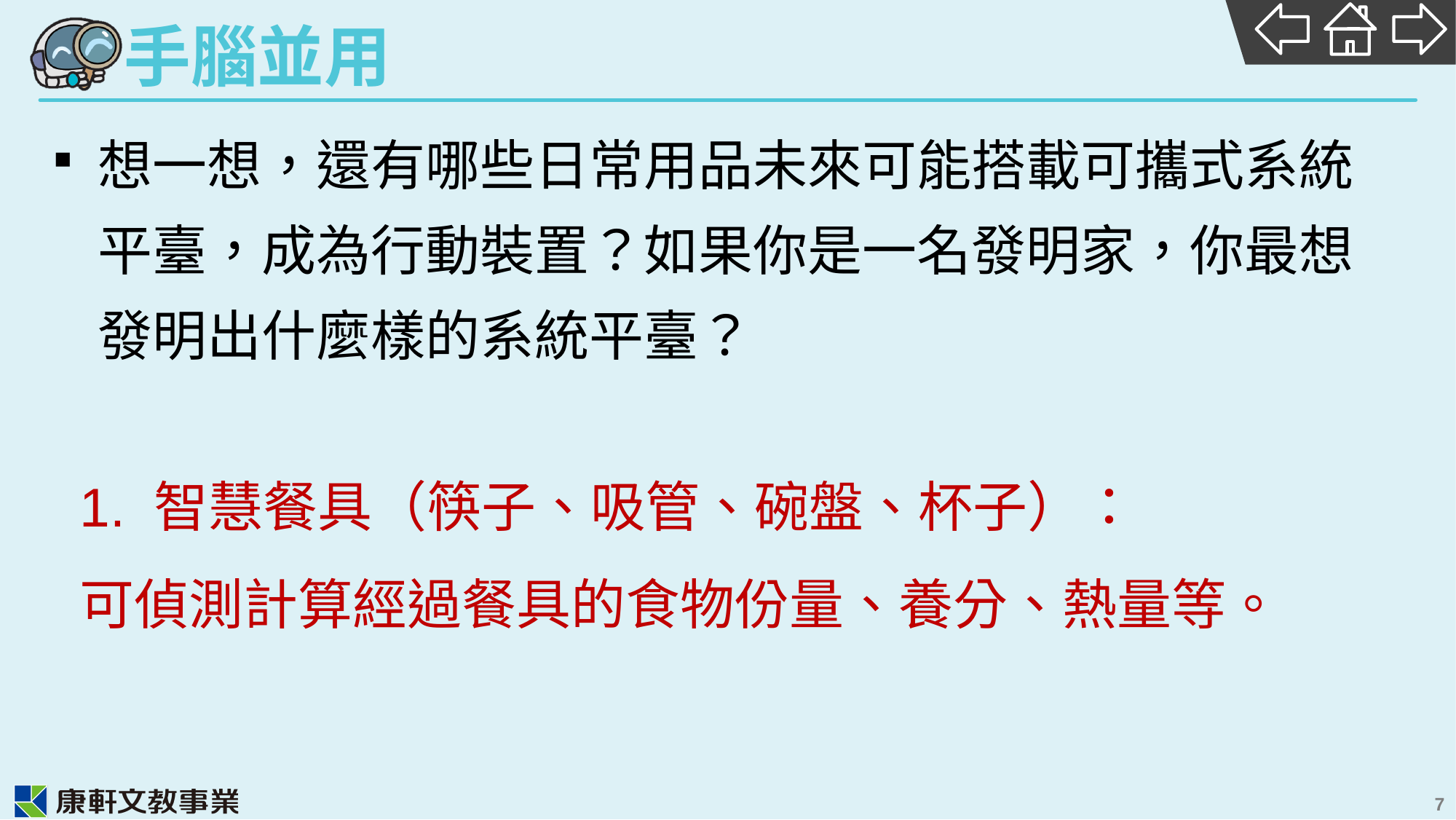

想一想，還有哪些日常用品未來可能搭載可攜式系統平臺，成為行動裝置？如果你是一名發明家，你最想發明出什麼樣的系統平臺？
1. 智慧餐具（筷子、吸管、碗盤、杯子）：
可偵測計算經過餐具的食物份量、養分、熱量等。
7